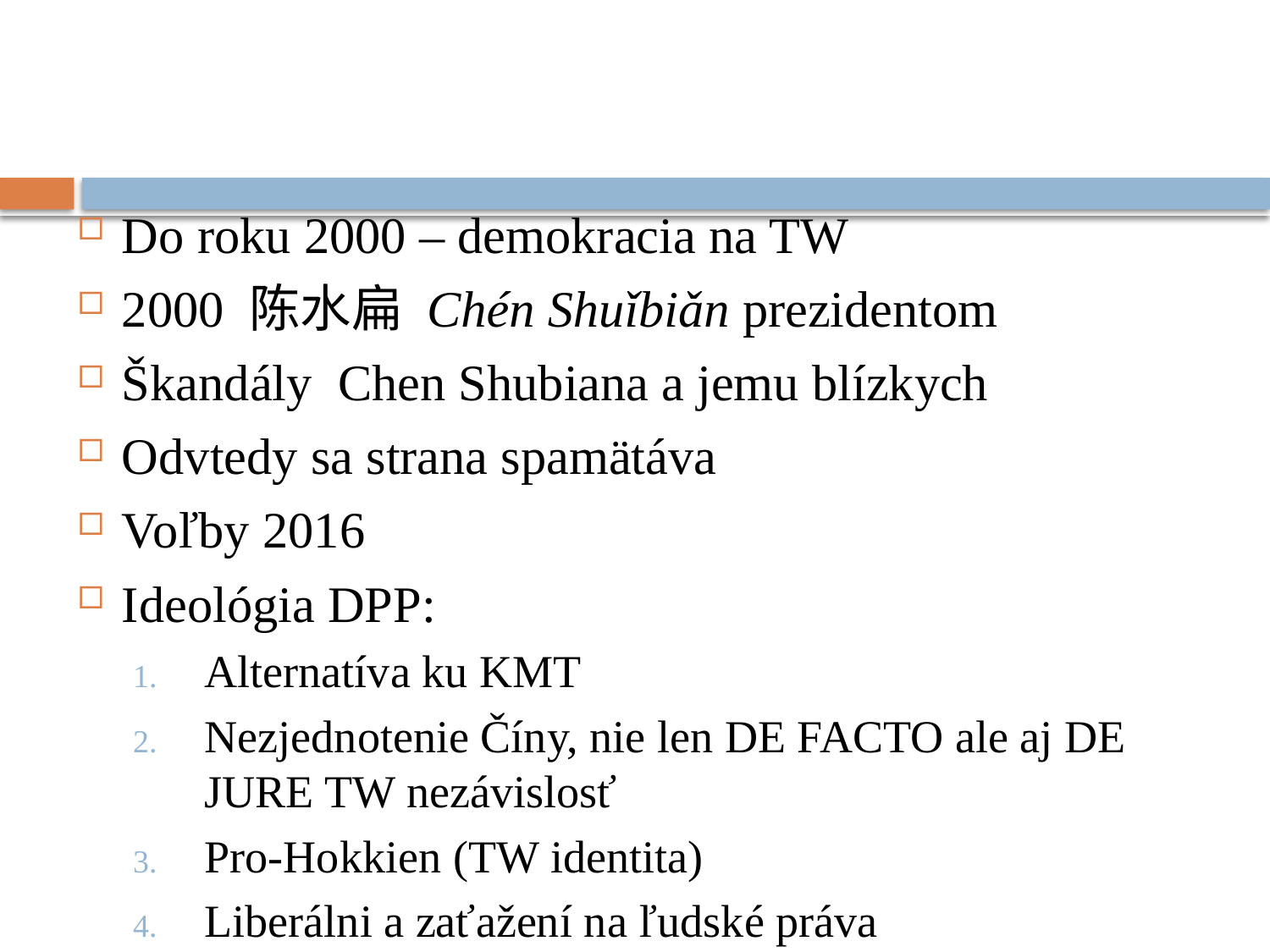

#
Do roku 2000 – demokracia na TW
2000 陈水扁 Chén Shuǐbiǎn prezidentom
Škandály  Chen Shubiana a jemu blízkych
Odvtedy sa strana spamätáva
Voľby 2016
Ideológia DPP:
Alternatíva ku KMT
Nezjednotenie Číny, nie len DE FACTO ale aj DE JURE TW nezávislosť
Pro-Hokkien (TW identita)
Liberálni a zaťažení na ľudské práva